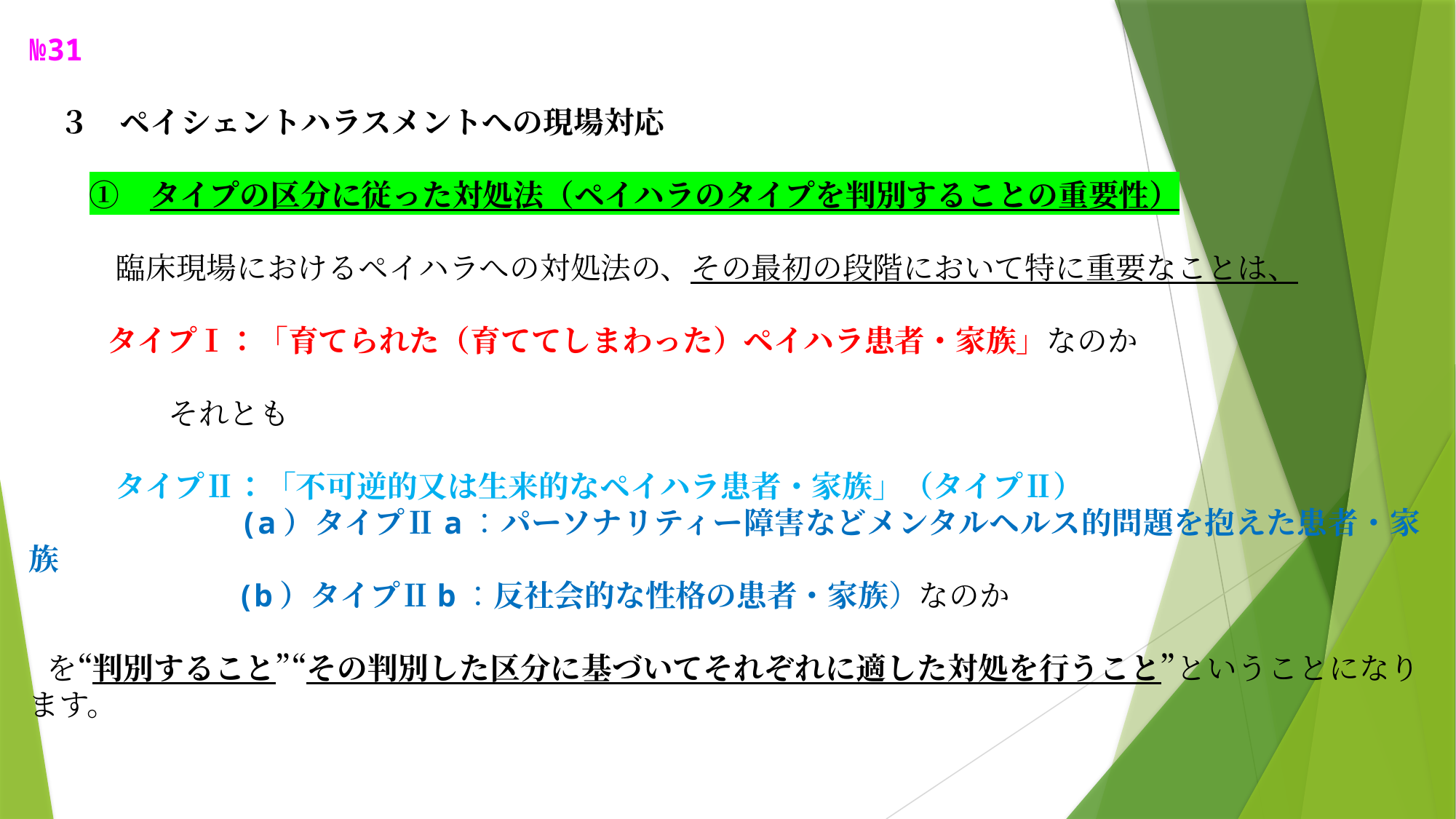

№31

　３　ペイシェントハラスメントへの現場対応

　　①　タイプの区分に従った対処法（ペイハラのタイプを判別することの重要性）

　　 臨床現場におけるペイハラへの対処法の、その最初の段階において特に重要なことは、

   　タイプⅠ：「育てられた（育ててしまわった）ペイハラ患者・家族」なのか

　　　　それとも

　　 タイプⅡ：「不可逆的又は生来的なペイハラ患者・家族」（タイプⅡ）
　　　　　　(a）タイプⅡa：パーソナリティー障害などメンタルヘルス的問題を抱えた患者・家族
　　　　　　(b）タイプⅡb：反社会的な性格の患者・家族）なのか

を“判別すること”“その判別した区分に基づいてそれぞれに適した対処を行うこと”ということになります。